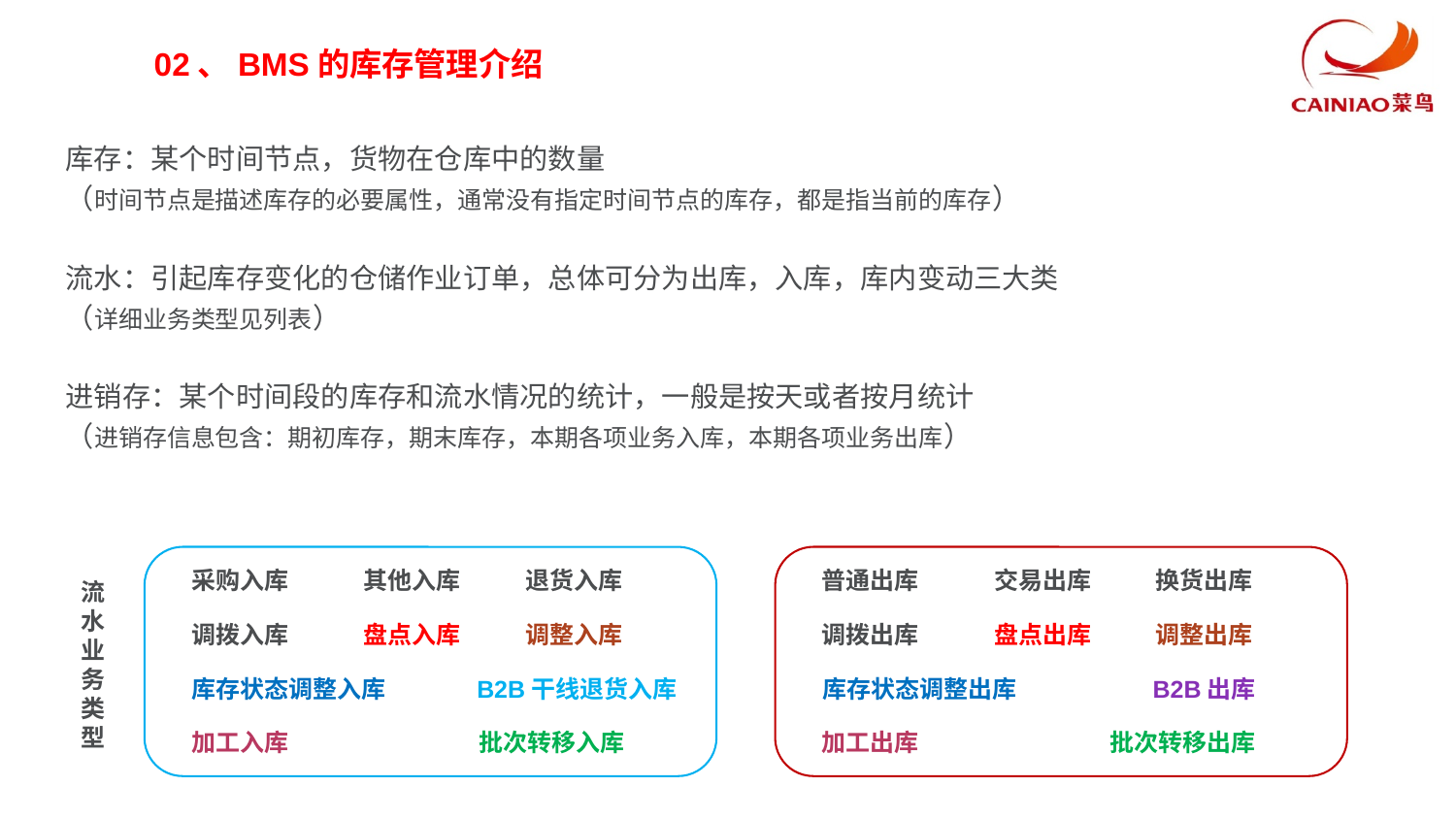

02、BMS的库存管理介绍
库存：某个时间节点，货物在仓库中的数量
（时间节点是描述库存的必要属性，通常没有指定时间节点的库存，都是指当前的库存）

流水：引起库存变化的仓储作业订单，总体可分为出库，入库，库内变动三大类
（详细业务类型见列表）

进销存：某个时间段的库存和流水情况的统计，一般是按天或者按月统计
（进销存信息包含：期初库存，期末库存，本期各项业务入库，本期各项业务出库）

采购入库
其他入库
退货入库
普通出库
交易出库
换货出库
流
水
业
务
类
型
调拨入库
盘点入库
调整入库
调拨出库
盘点出库
调整出库
库存状态调整入库
B2B干线退货入库
库存状态调整出库
B2B出库
加工入库
批次转移入库
加工出库
批次转移出库